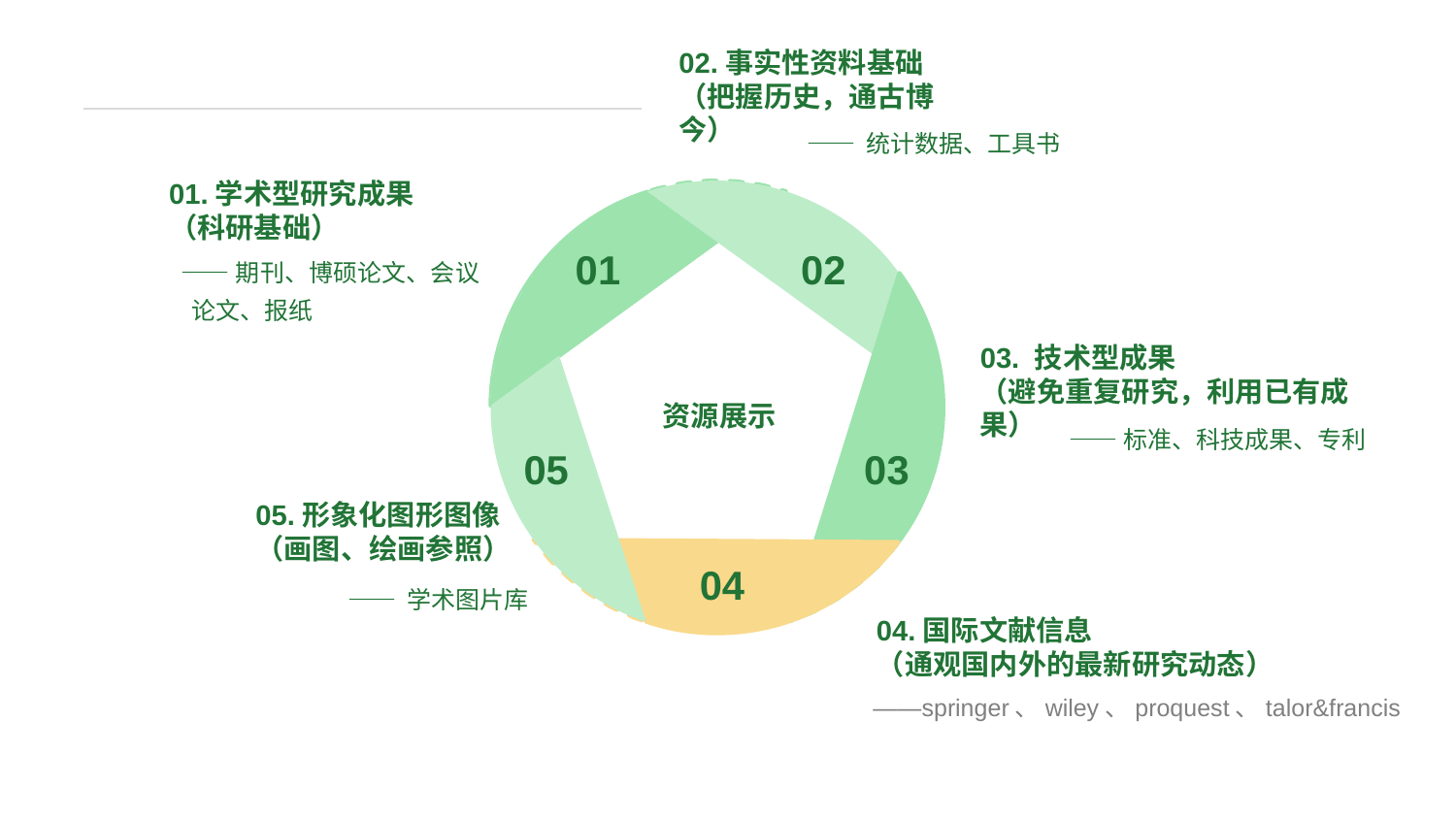

02.事实性资料基础（把握历史，通古博今）

—— 统计数据、工具书
01.学术型研究成果（科研基础）

01
02
——期刊、博硕论文、会议    论文、报纸

03. 技术型成果
（避免重复研究，利用已有成果）

资源展示
——标准、科技成果、专利
05
03
05.形象化图形图像（画图、绘画参照）

04
—— 学术图片库
04.国际文献信息
（通观国内外的最新研究动态）

——springer、wiley、proquest、talor&francis